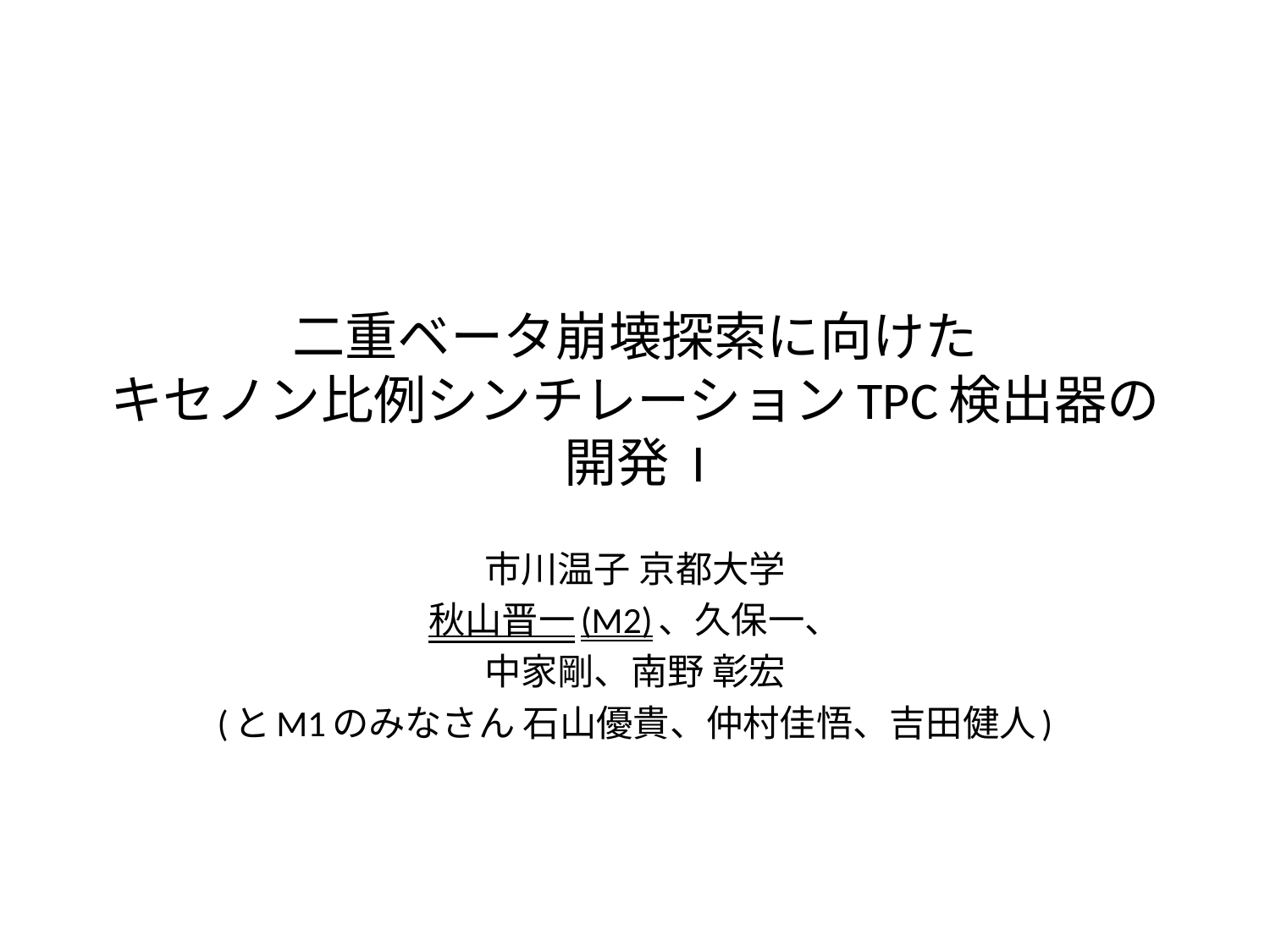

# 二重ベータ崩壊探索に向けた キセノン比例シンチレーションTPC検出器の開発 I
市川温子 京都大学
秋山晋一(M2)、久保一、
中家剛、南野 彰宏
(とM1のみなさん 石山優貴、仲村佳悟、吉田健人)